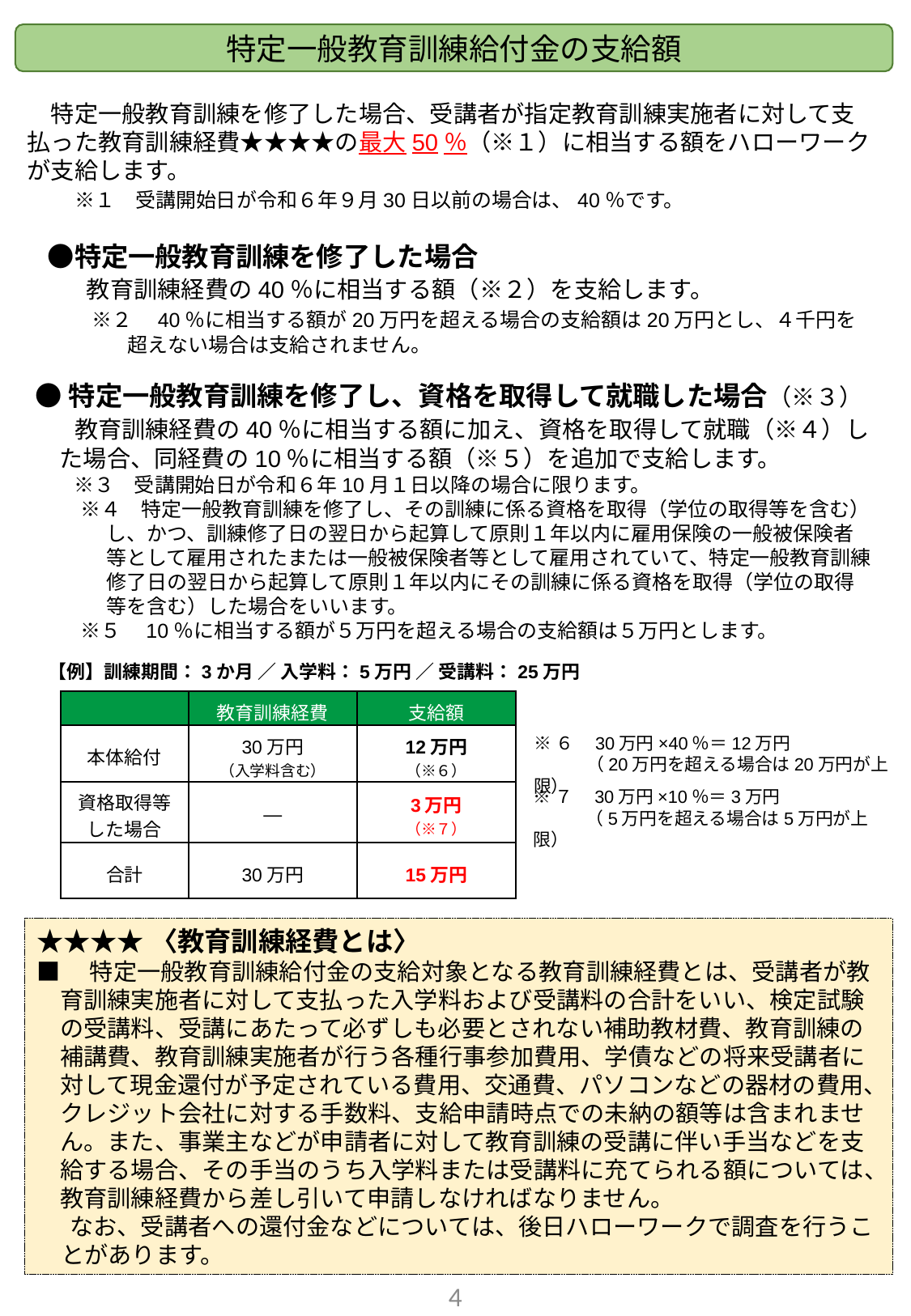

特定一般教育訓練給付金の支給額
　特定一般教育訓練を修了した場合、受講者が指定教育訓練実施者に対して支払った教育訓練経費★★★★の最大50％（※１）に相当する額をハローワークが支給します。
　　※１　受講開始日が令和６年９月30日以前の場合は、40％です。
　●特定一般教育訓練を修了した場合
　　教育訓練経費の40％に相当する額（※２）を支給します。
　　※２　40％に相当する額が20万円を超える場合の支給額は20万円とし、４千円を超えない場合は支給されません。
●特定一般教育訓練を修了し、資格を取得して就職した場合（※３）
　  教育訓練経費の40％に相当する額に加え、資格を取得して就職（※４）した場合、同経費の10％に相当する額（※５）を追加で支給します。
   　※３　受講開始日が令和６年10月１日以降の場合に限ります。
　　 ※４　特定一般教育訓練を修了し、その訓練に係る資格を取得（学位の取得等を含む）し、かつ、訓練修了日の翌日から起算して原則１年以内に雇用保険の一般被保険者等として雇用されたまたは一般被保険者等として雇用されていて、特定一般教育訓練修了日の翌日から起算して原則１年以内にその訓練に係る資格を取得（学位の取得等を含む）した場合をいいます。
　　 ※５　10％に相当する額が５万円を超える場合の支給額は５万円とします。
【例】訓練期間：3か月 ／ 入学料：5万円 ／ 受講料：25万円
|  | 教育訓練経費 | 支給額 |
| --- | --- | --- |
| 本体給付 | 30万円 （入学料含む） | 12万円 （※６） |
| 資格取得等 した場合 | ― | 3万円 （※７） |
| 合計 | 30万円 | 15万円 |
※６　30万円×40％＝12万円
　　　（20万円を超える場合は20万円が上限）
※７　30万円×10％＝3万円
　　　（5万円を超える場合は5万円が上限）
★★★★〈教育訓練経費とは〉
■　特定一般教育訓練給付金の支給対象となる教育訓練経費とは、受講者が教育訓練実施者に対して支払った入学料および受講料の合計をいい、検定試験の受講料、受講にあたって必ずしも必要とされない補助教材費、教育訓練の補講費、教育訓練実施者が行う各種行事参加費用、学債などの将来受講者に対して現金還付が予定されている費用、交通費、パソコンなどの器材の費用、クレジット会社に対する手数料、支給申請時点での未納の額等は含まれません。また、事業主などが申請者に対して教育訓練の受講に伴い手当などを支給する場合、その手当のうち入学料または受講料に充てられる額については、教育訓練経費から差し引いて申請しなければなりません。
   なお、受講者への還付金などについては、後日ハローワークで調査を行うことがあります。